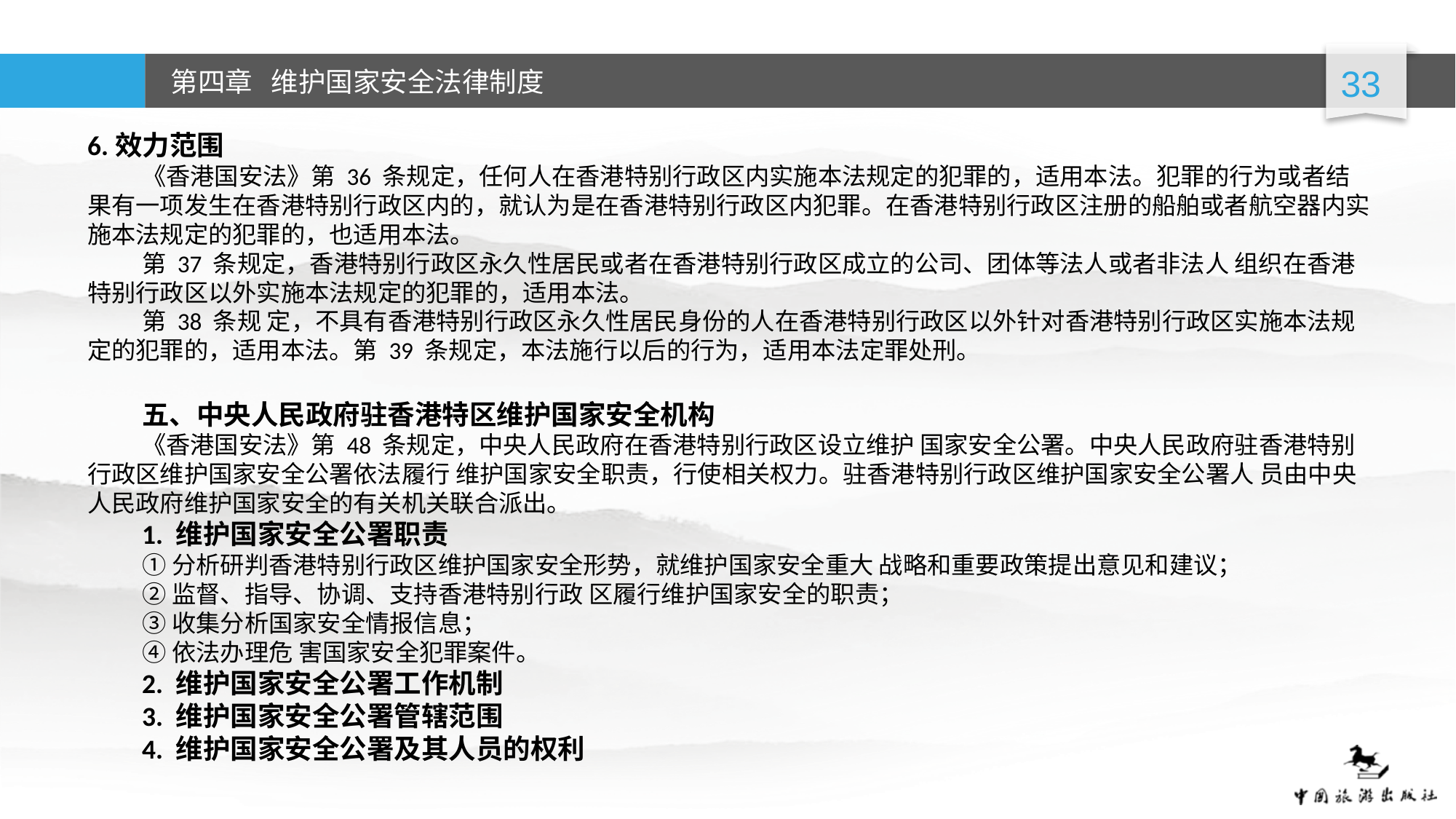

6.效力范围
《香港国安法》第 36 条规定，任何人在香港特别行政区内实施本法规定的犯罪的，适用本法。犯罪的行为或者结果有一项发生在香港特别行政区内的，就认为是在香港特别行政区内犯罪。在香港特别行政区注册的船舶或者航空器内实施本法规定的犯罪的，也适用本法。
第 37 条规定，香港特别行政区永久性居民或者在香港特别行政区成立的公司、团体等法人或者非法人 组织在香港特别行政区以外实施本法规定的犯罪的，适用本法。
第 38 条规 定，不具有香港特别行政区永久性居民身份的人在香港特别行政区以外针对香港特别行政区实施本法规定的犯罪的，适用本法。第 39 条规定，本法施行以后的行为，适用本法定罪处刑。

五、中央人民政府驻香港特区维护国家安全机构
《香港国安法》第 48 条规定，中央人民政府在香港特别行政区设立维护 国家安全公署。中央人民政府驻香港特别行政区维护国家安全公署依法履行 维护国家安全职责，行使相关权力。驻香港特别行政区维护国家安全公署人 员由中央人民政府维护国家安全的有关机关联合派出。
1. 维护国家安全公署职责
①分析研判香港特别行政区维护国家安全形势，就维护国家安全重大 战略和重要政策提出意见和建议；
②监督、指导、协调、支持香港特别行政 区履行维护国家安全的职责；
③收集分析国家安全情报信息；
④依法办理危 害国家安全犯罪案件。
2. 维护国家安全公署工作机制
3. 维护国家安全公署管辖范围
4. 维护国家安全公署及其人员的权利